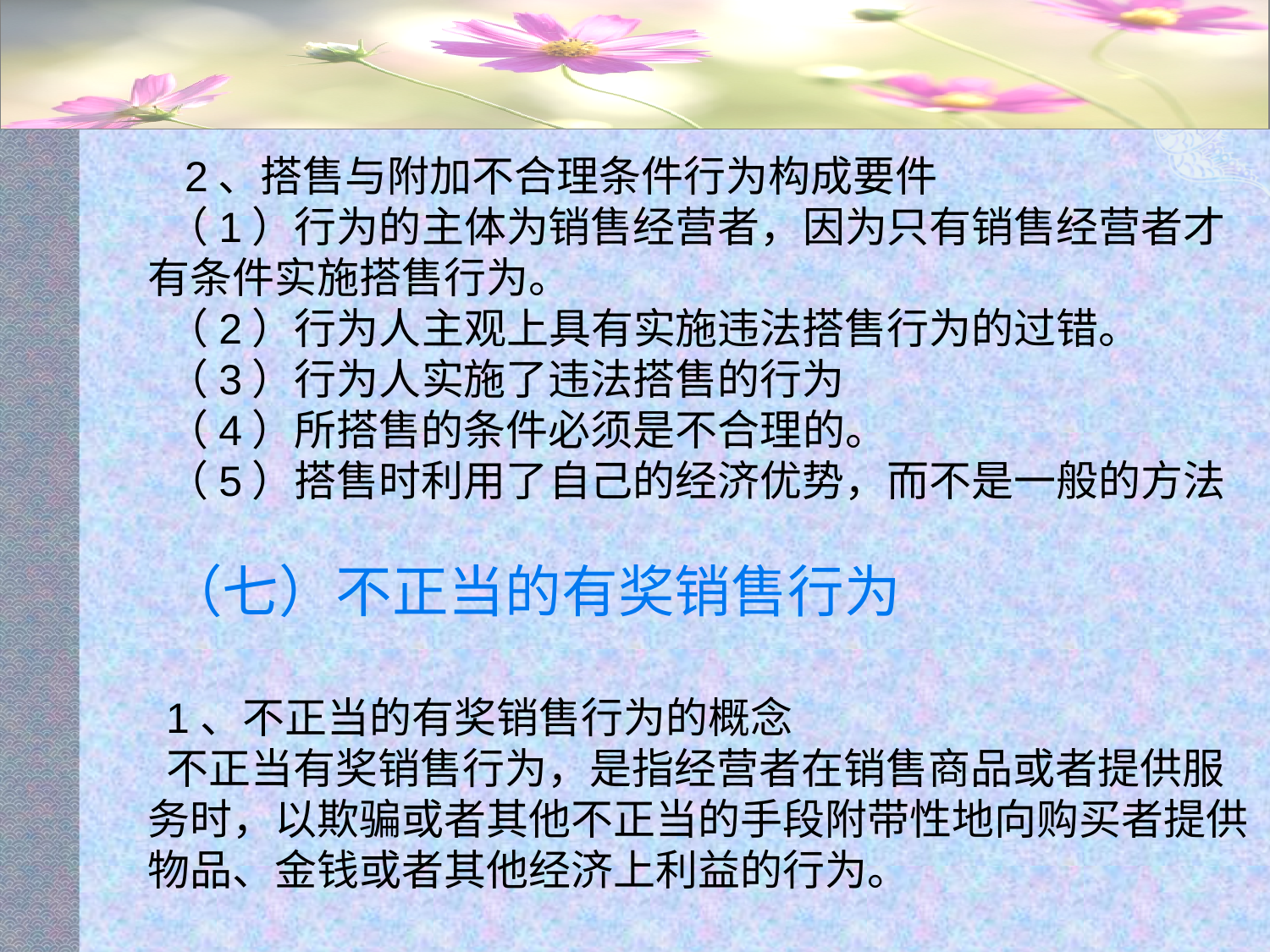

#
2、搭售与附加不合理条件行为构成要件
（1）行为的主体为销售经营者，因为只有销售经营者才有条件实施搭售行为。
（2）行为人主观上具有实施违法搭售行为的过错。
（3）行为人实施了违法搭售的行为
（4）所搭售的条件必须是不合理的。
（5）搭售时利用了自己的经济优势，而不是一般的方法

（七）不正当的有奖销售行为

1、不正当的有奖销售行为的概念
不正当有奖销售行为，是指经营者在销售商品或者提供服务时，以欺骗或者其他不正当的手段附带性地向购买者提供物品、金钱或者其他经济上利益的行为。